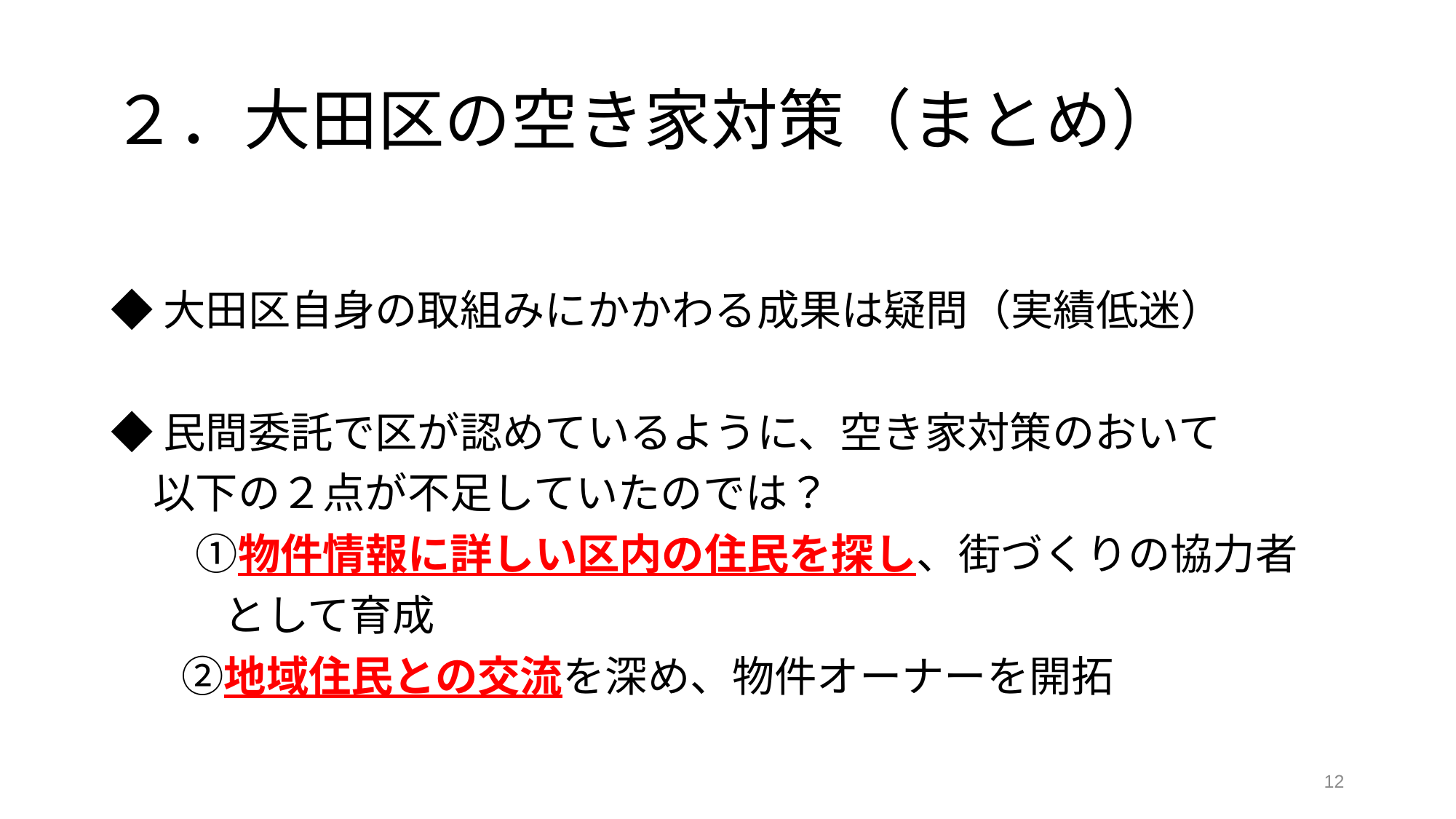

# ２．大田区の空き家対策（まとめ）

◆大田区自身の取組みにかかわる成果は疑問（実績低迷）

◆民間委託で区が認めているように、空き家対策のおいて
　以下の２点が不足していたのでは？
　　①物件情報に詳しい区内の住民を探し、街づくりの協力者
　　   として育成
　   ②地域住民との交流を深め、物件オーナーを開拓

12